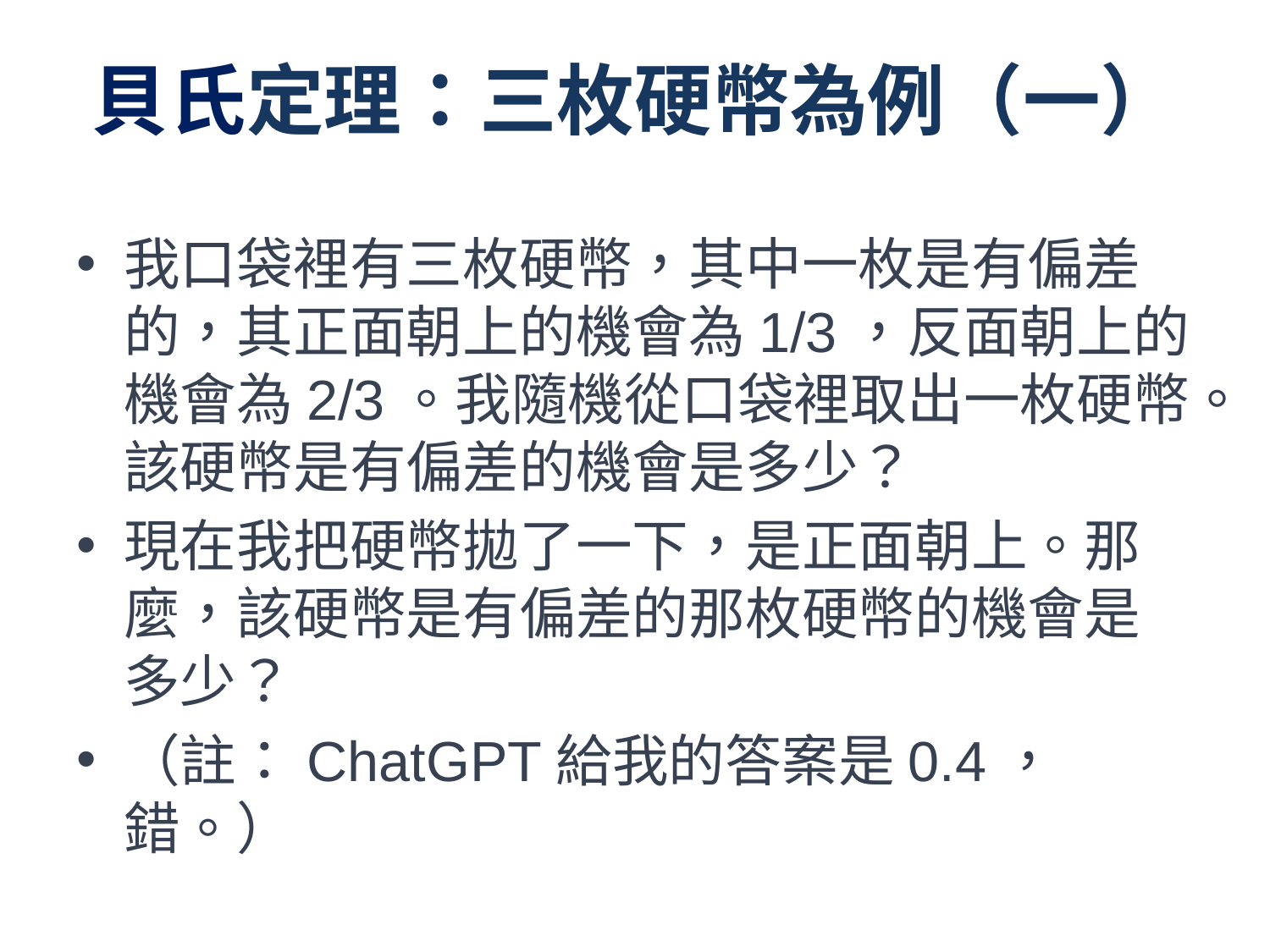

# 貝氏定理：三枚硬幣為例（一）
我口袋裡有三枚硬幣，其中一枚是有偏差的，其正面朝上的機會為1/3，反面朝上的機會為2/3。我隨機從口袋裡取出一枚硬幣。該硬幣是有偏差的機會是多少？
現在我把硬幣拋了一下，是正面朝上。那麼，該硬幣是有偏差的那枚硬幣的機會是多少？
（註：ChatGPT給我的答案是0.4，錯。）